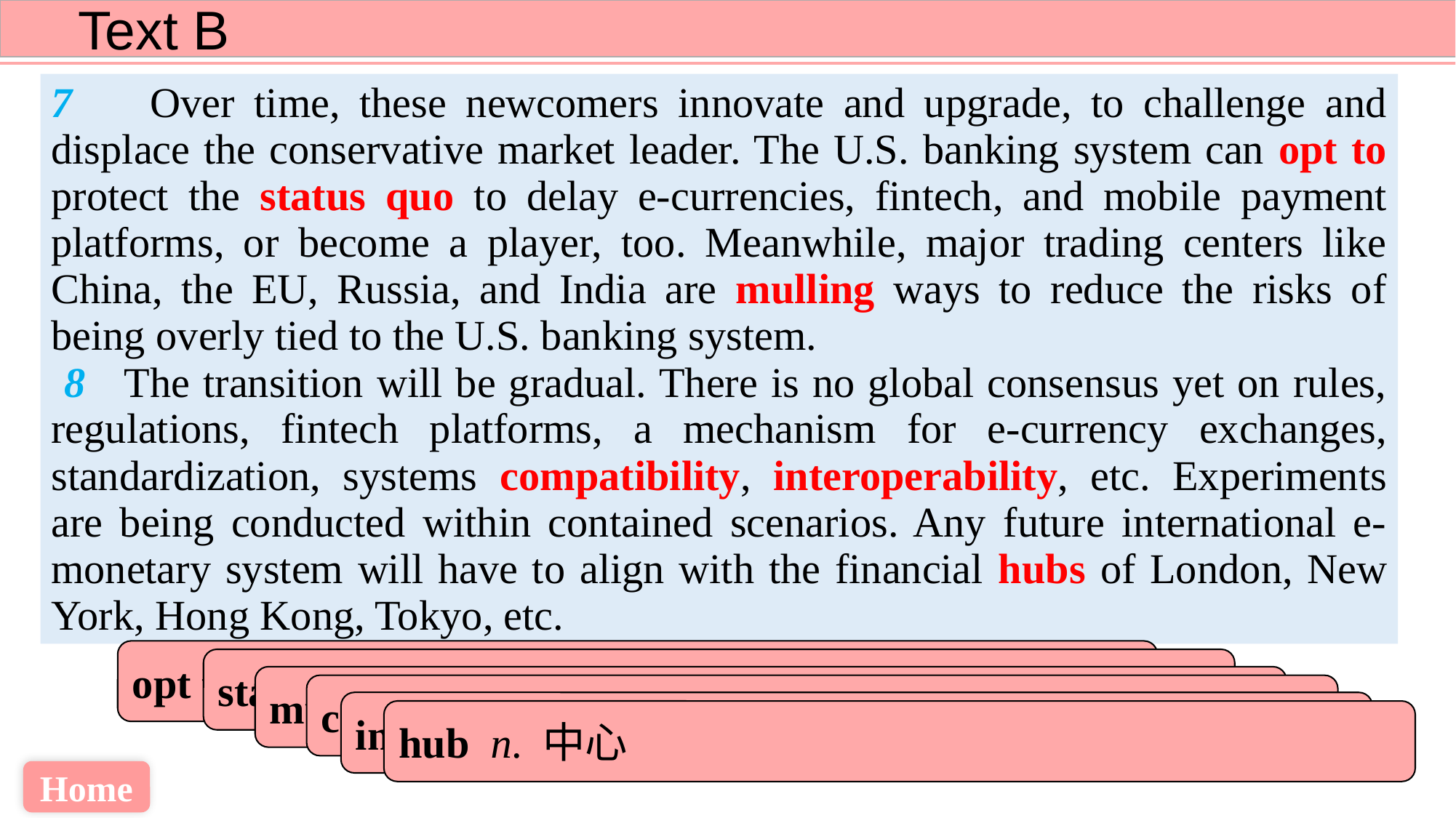

7    Over time, these newcomers innovate and upgrade, to challenge and displace the conservative market leader. The U.S. banking system can opt to protect the status quo to delay e-currencies, fintech, and mobile payment platforms, or become a player, too. Meanwhile, major trading centers like China, the EU, Russia, and India are mulling ways to reduce the risks of being overly tied to the U.S. banking system.
 8   The transition will be gradual. There is no global consensus yet on rules, regulations, fintech platforms, a mechanism for e-currency exchanges, standardization, systems compatibility, interoperability, etc. Experiments are being conducted within contained scenarios. Any future international e-monetary system will have to align with the financial hubs of London, New York, Hong Kong, Tokyo, etc.

opt to 选择
status quo 现状
mull  v. 认真琢磨；反复思考
compatibility  n. 兼容性
interoperability  n. 互用性
hub  n. 中心